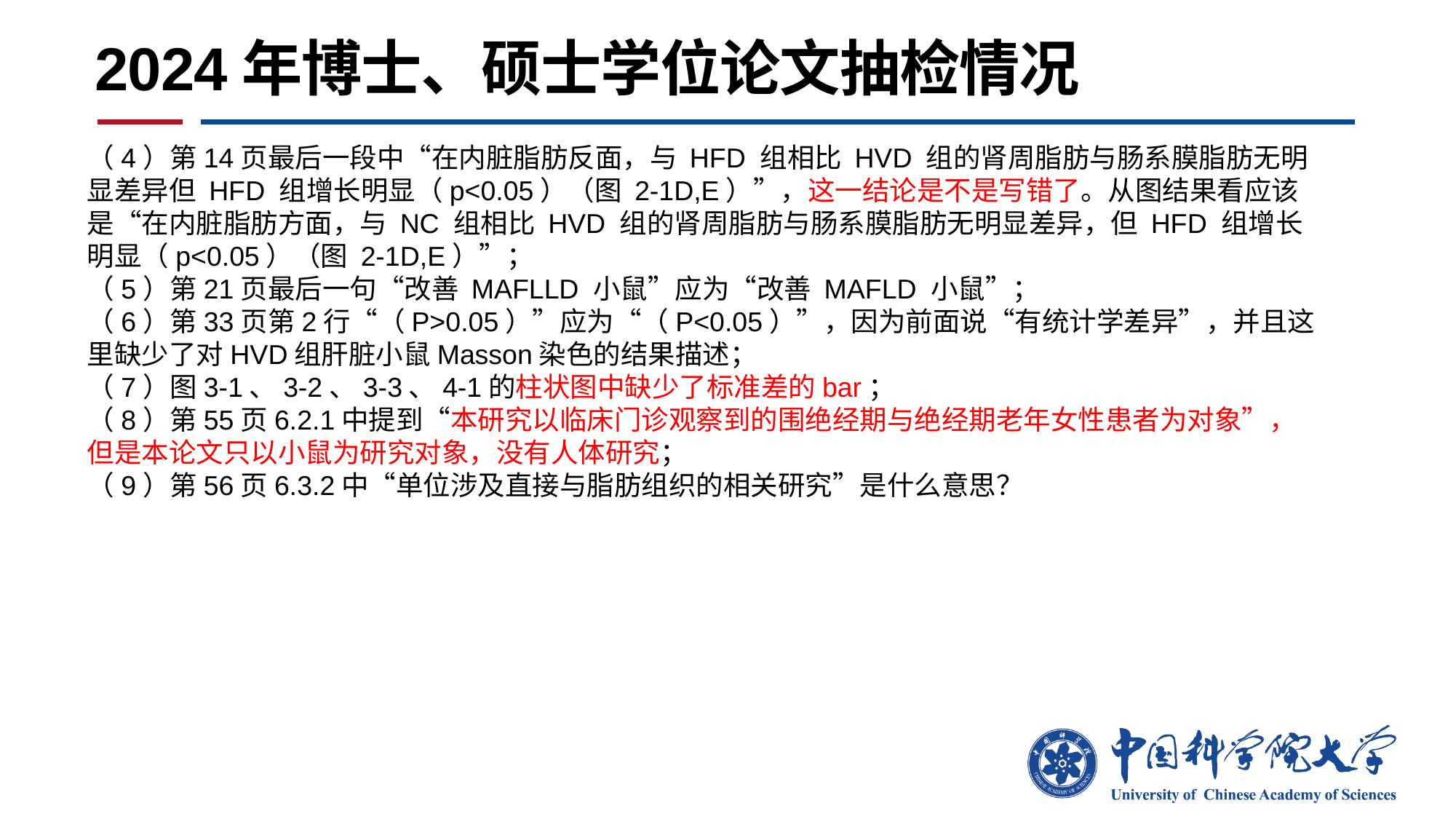

2024年博士、硕士学位论文抽检情况
（4）第14页最后一段中“在内脏脂肪反面，与 HFD 组相比 HVD 组的肾周脂肪与肠系膜脂肪无明显差异但 HFD 组增长明显（p<0.05）（图 2-1D,E）”，这一结论是不是写错了。从图结果看应该是“在内脏脂肪方面，与 NC 组相比 HVD 组的肾周脂肪与肠系膜脂肪无明显差异，但 HFD 组增长明显（p<0.05）（图 2-1D,E）”；
（5）第21页最后一句“改善 MAFLLD 小鼠”应为“改善 MAFLD 小鼠”；
（6）第33页第2行“（P>0.05）”应为“（P<0.05）”，因为前面说“有统计学差异”，并且这里缺少了对HVD组肝脏小鼠Masson染色的结果描述；
（7）图3-1、3-2、3-3、4-1的柱状图中缺少了标准差的bar；
（8）第55页6.2.1中提到“本研究以临床门诊观察到的围绝经期与绝经期老年女性患者为对象”，但是本论文只以小鼠为研究对象，没有人体研究；
（9）第56页6.3.2中“单位涉及直接与脂肪组织的相关研究”是什么意思？